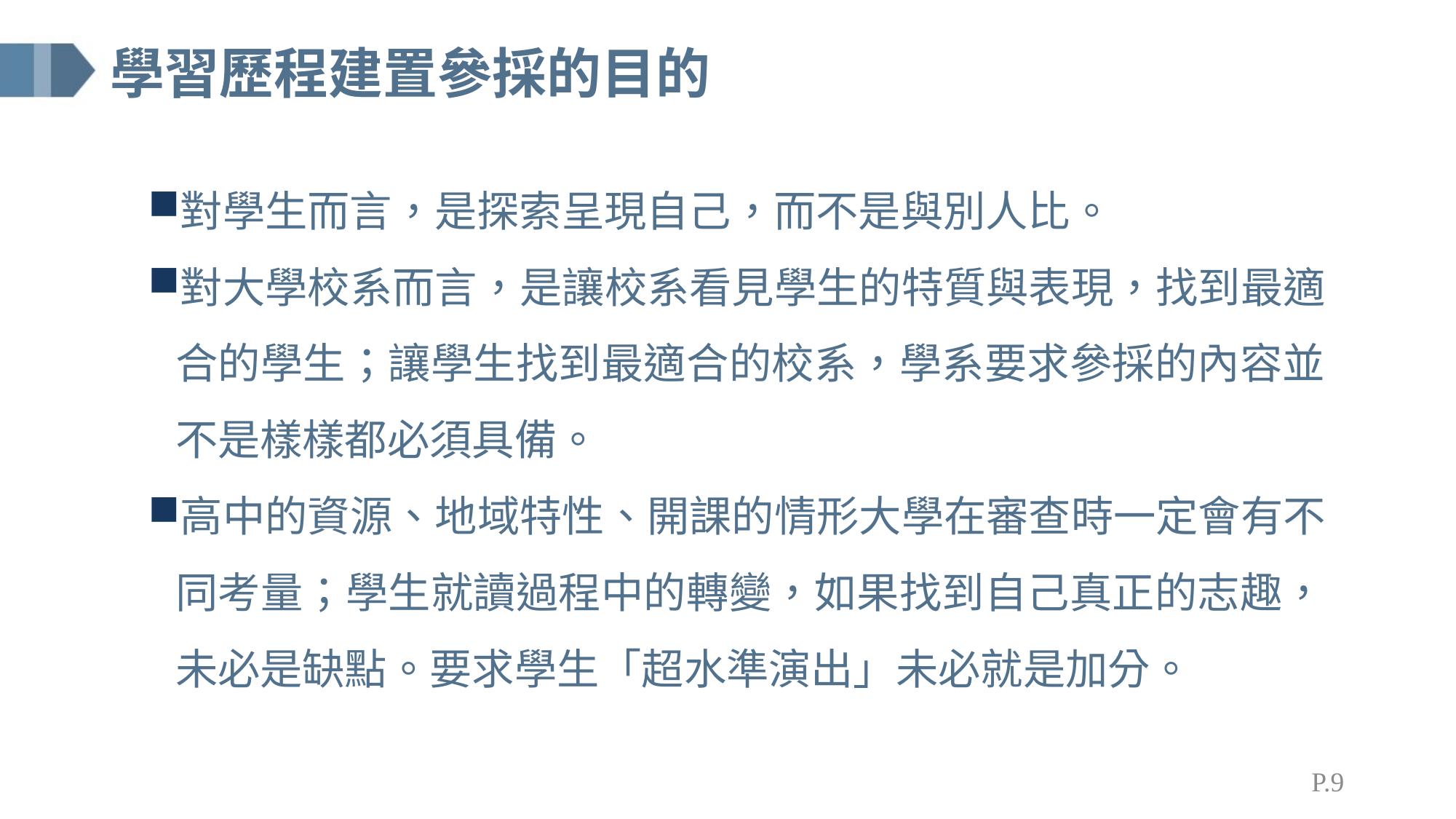

# 學習歷程建置參採的目的
對學生而言，是探索呈現自己，而不是與別人比。
對大學校系而言，是讓校系看見學生的特質與表現，找到最適合的學生；讓學生找到最適合的校系，學系要求參採的內容並不是樣樣都必須具備。
高中的資源、地域特性、開課的情形大學在審查時一定會有不同考量；學生就讀過程中的轉變，如果找到自己真正的志趣，未必是缺點。要求學生「超水準演出」未必就是加分。

P.9